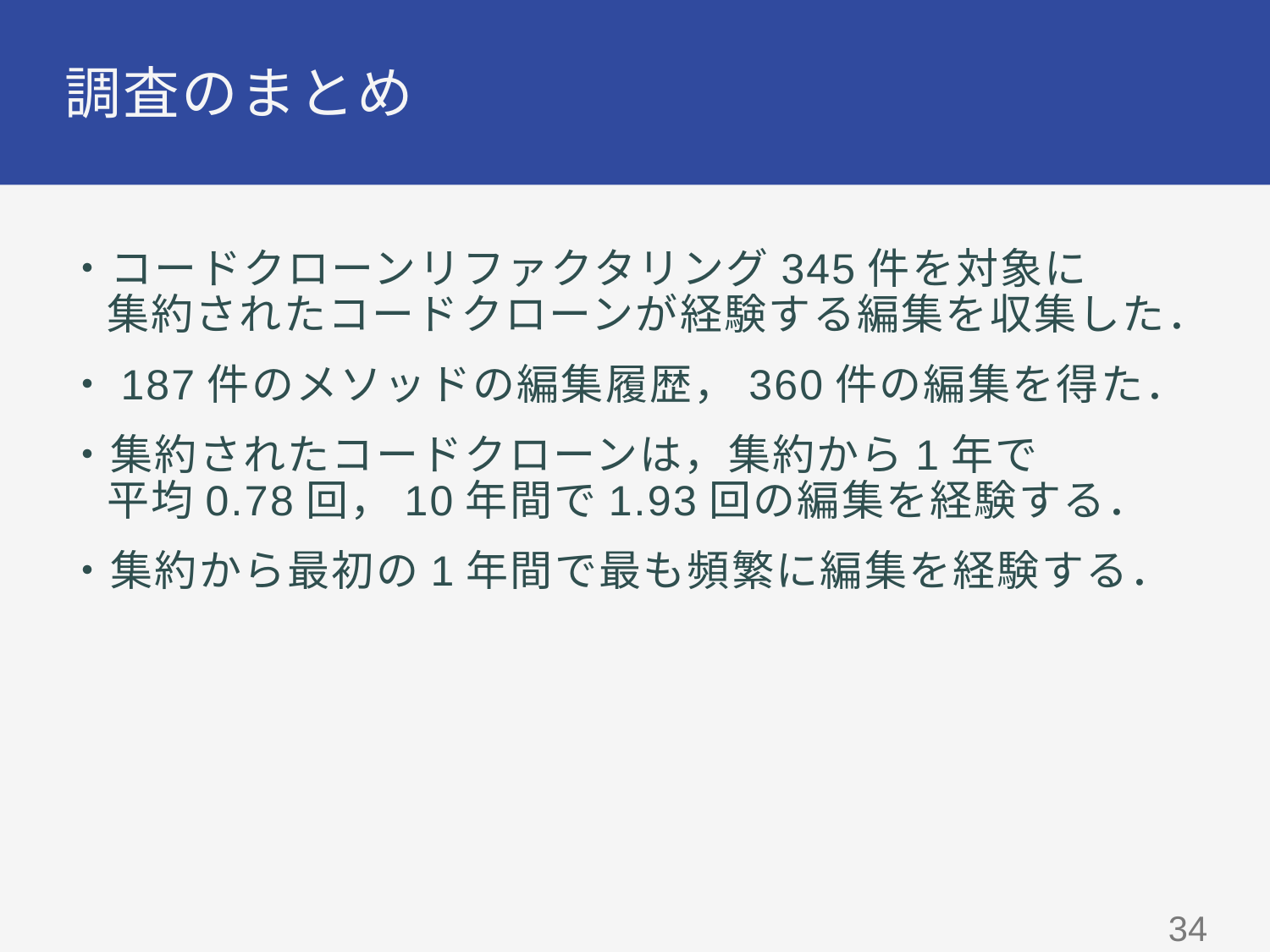

# 調査のまとめ
・コードクローンリファクタリング345件を対象に
　集約されたコードクローンが経験する編集を収集した．
・187件のメソッドの編集履歴，360件の編集を得た．
・集約されたコードクローンは，集約から1年で
　平均0.78回，10年間で1.93回の編集を経験する．
・集約から最初の1年間で最も頻繁に編集を経験する．

34